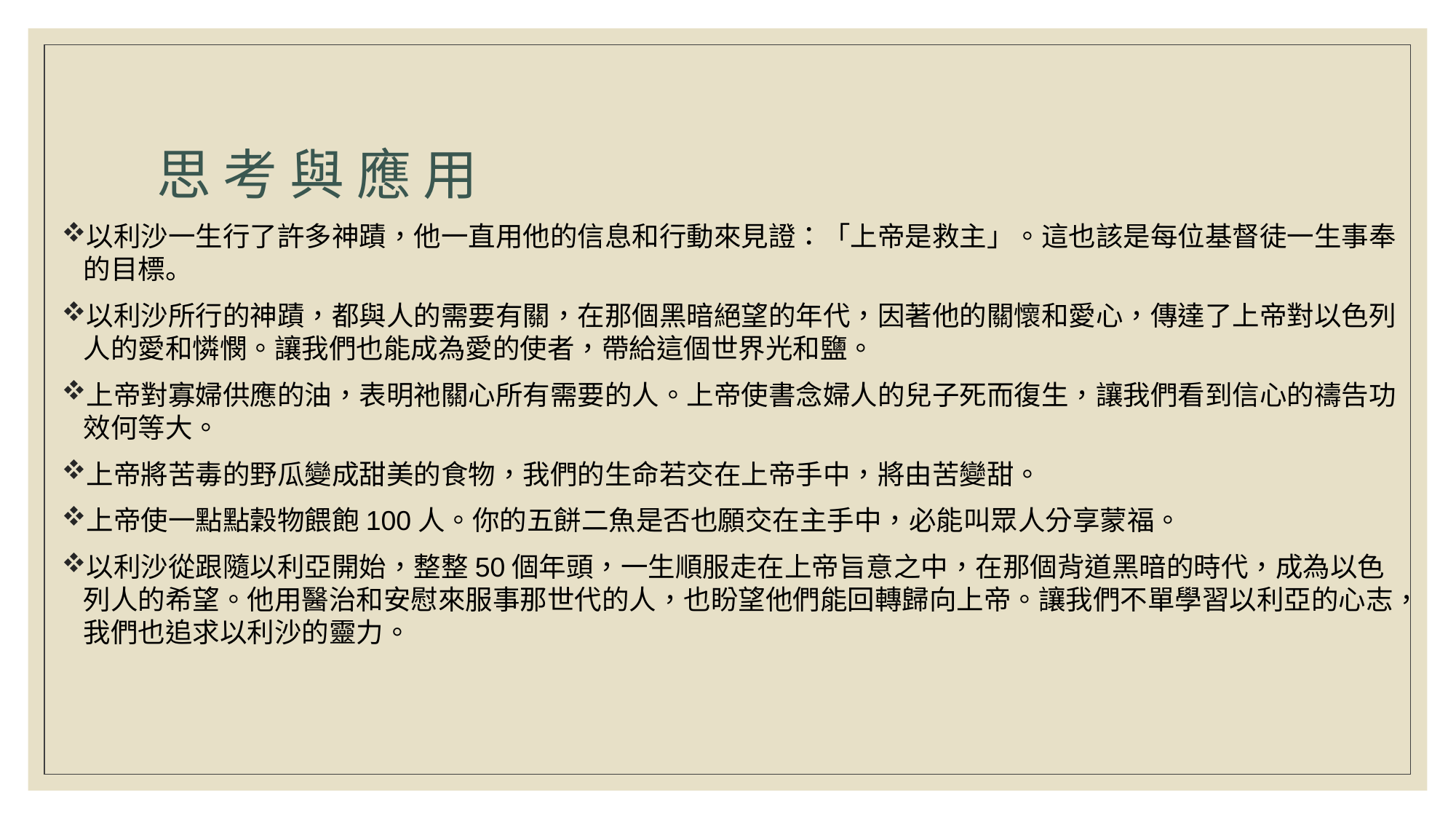

思 考 與 應 用
以利沙一生行了許多神蹟，他一直用他的信息和行動來見證：「上帝是救主」。這也該是每位基督徒一生事奉的目標。
以利沙所行的神蹟，都與人的需要有關，在那個黑暗絕望的年代，因著他的關懷和愛心，傳達了上帝對以色列人的愛和憐憫。讓我們也能成為愛的使者，帶給這個世界光和鹽。
上帝對寡婦供應的油，表明祂關心所有需要的人。上帝使書念婦人的兒子死而復生，讓我們看到信心的禱告功效何等大。
上帝將苦毒的野瓜變成甜美的食物，我們的生命若交在上帝手中，將由苦變甜。
上帝使一點點穀物餵飽100人。你的五餅二魚是否也願交在主手中，必能叫眾人分享蒙福。
以利沙從跟隨以利亞開始，整整50個年頭，一生順服走在上帝旨意之中，在那個背道黑暗的時代，成為以色列人的希望。他用醫治和安慰來服事那世代的人，也盼望他們能回轉歸向上帝。讓我們不單學習以利亞的心志，我們也追求以利沙的靈力。